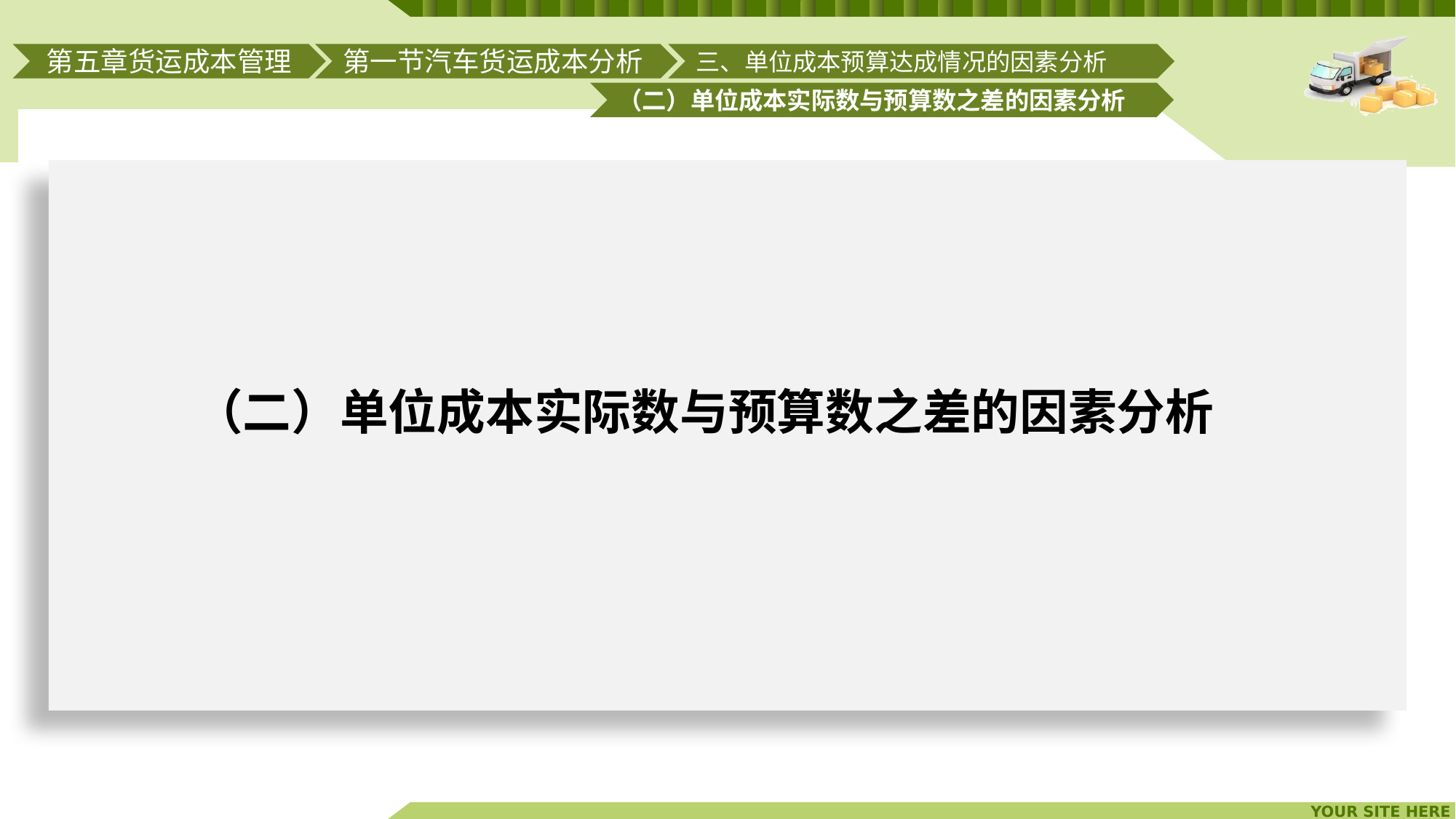

第一节汽车货运成本分析
三、单位成本预算达成情况的因素分析
第五章货运成本管理
（二）单位成本实际数与预算数之差的因素分析
（二）单位成本实际数与预算数之差的因素分析